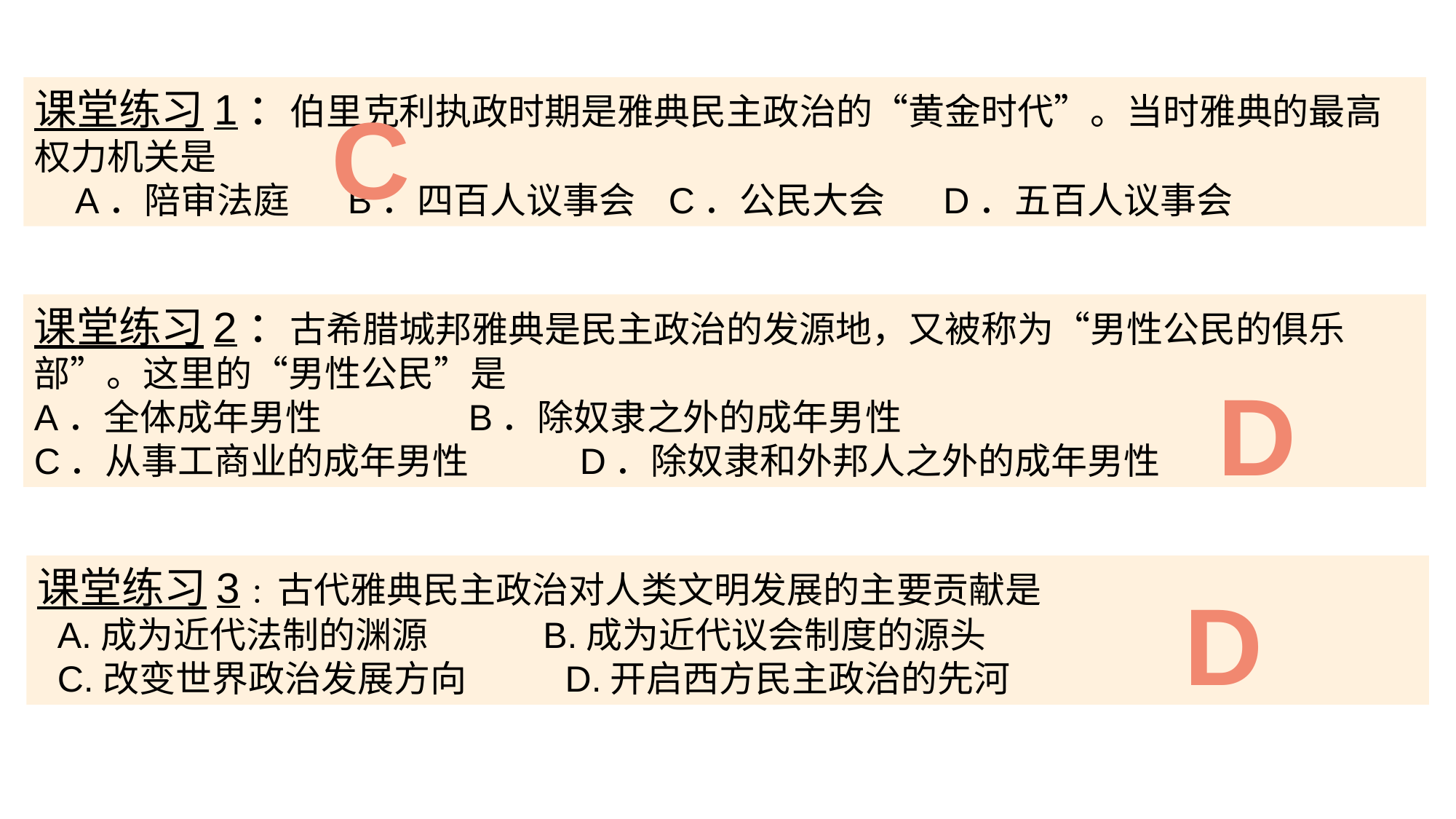

课堂练习1：伯里克利执政时期是雅典民主政治的“黄金时代”。当时雅典的最高权力机关是
    A．陪审法庭      B．四百人议事会   C．公民大会      D．五百人议事会
C
课堂练习2：古希腊城邦雅典是民主政治的发源地，又被称为“男性公民的俱乐部”。这里的“男性公民”是
A．全体成年男性	            B．除奴隶之外的成年男性
C．从事工商业的成年男性 	D．除奴隶和外邦人之外的成年男性
D
课堂练习3：古代雅典民主政治对人类文明发展的主要贡献是
  A.成为近代法制的渊源             B.成为近代议会制度的源头
  C.改变世界政治发展方向           D.开启西方民主政治的先河
D